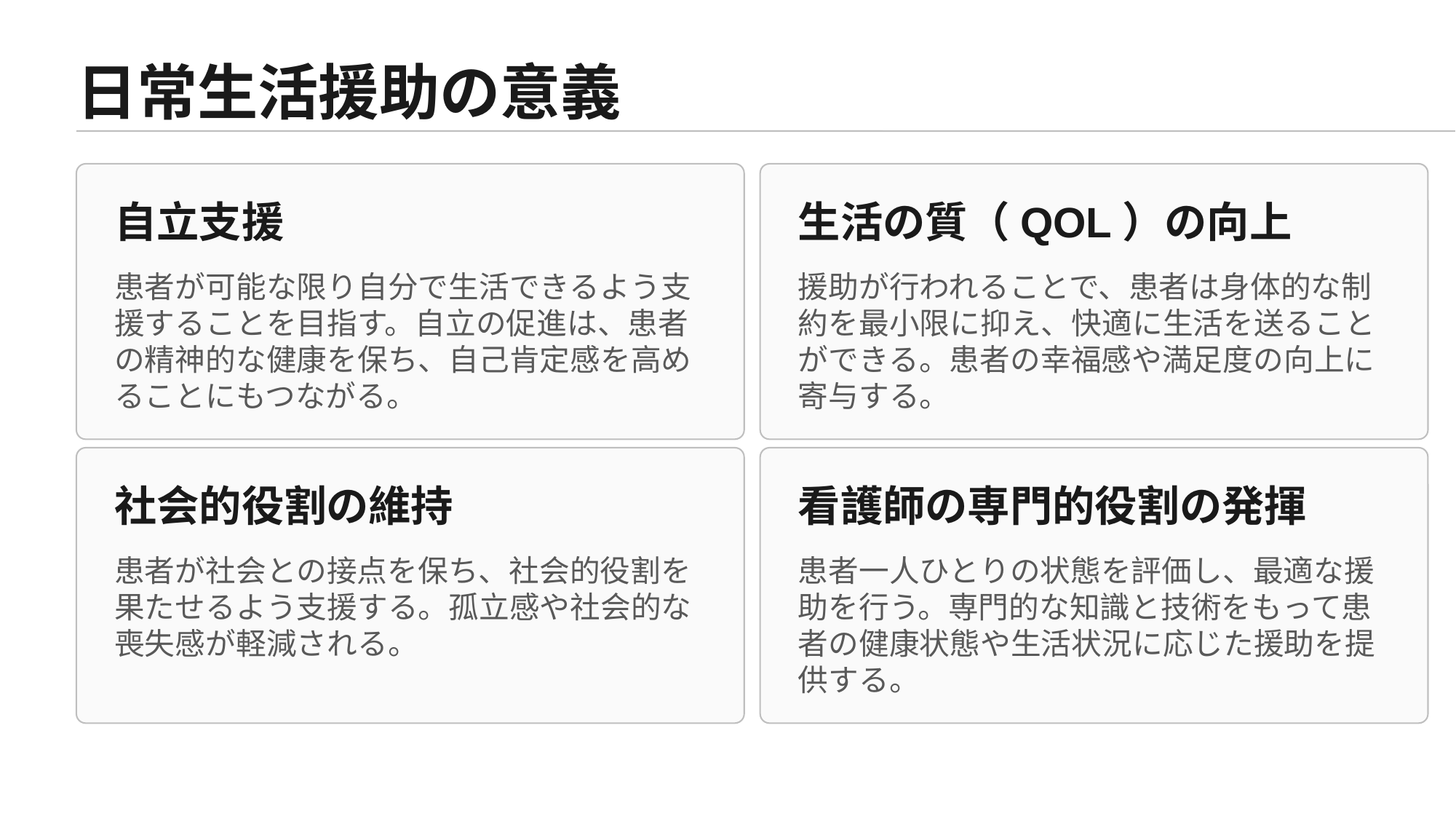

日常生活援助の意義

自立支援
生活の質（QOL）の向上
患者が可能な限り自分で生活できるよう支援することを目指す。自立の促進は、患者の精神的な健康を保ち、自己肯定感を高めることにもつながる。
援助が行われることで、患者は身体的な制約を最小限に抑え、快適に生活を送ることができる。患者の幸福感や満足度の向上に寄与する。

社会的役割の維持
看護師の専門的役割の発揮
患者が社会との接点を保ち、社会的役割を果たせるよう支援する。孤立感や社会的な喪失感が軽減される。
患者一人ひとりの状態を評価し、最適な援助を行う。専門的な知識と技術をもって患者の健康状態や生活状況に応じた援助を提供する。